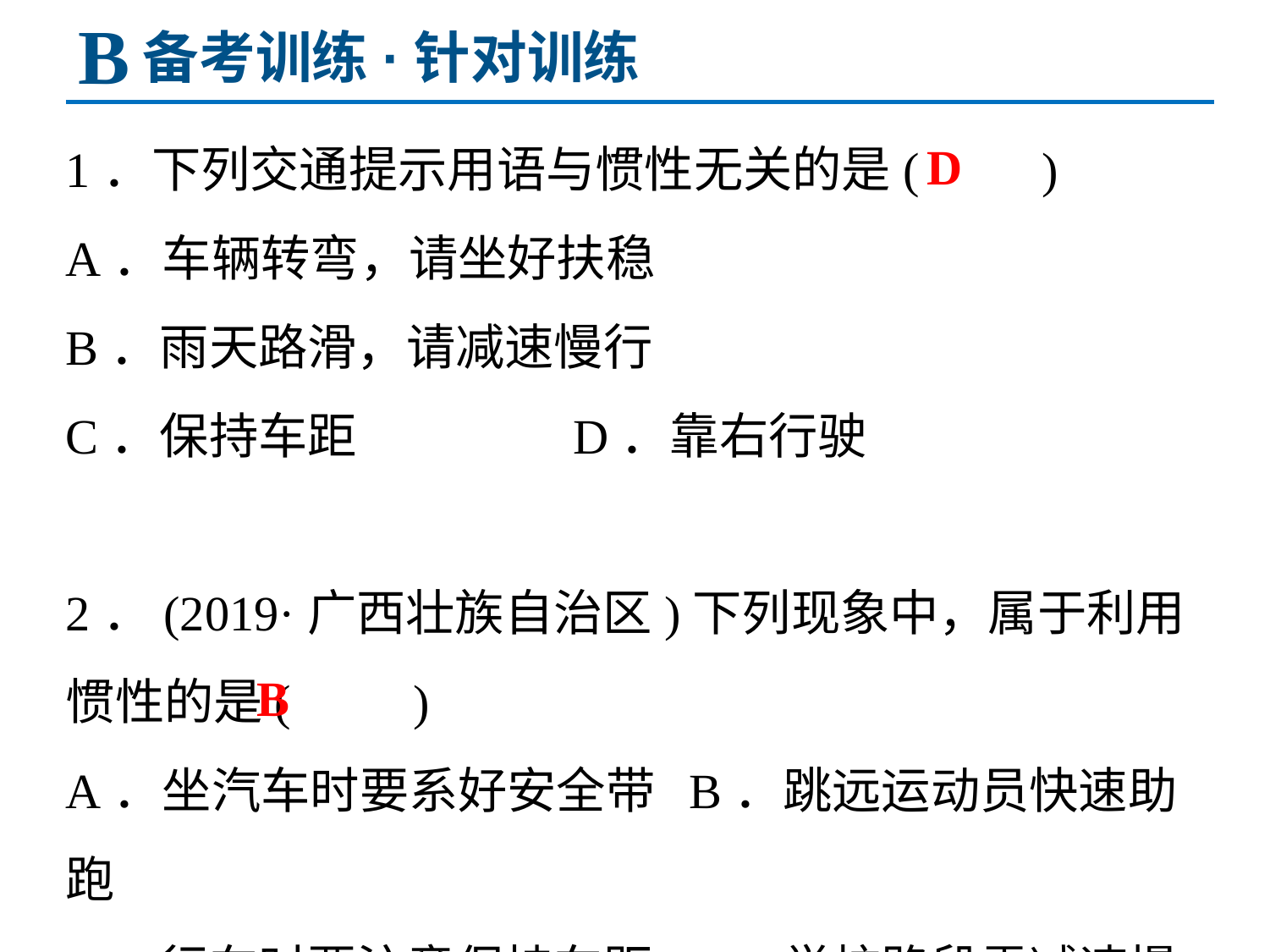

B
备考训练·针对训练
1．下列交通提示用语与惯性无关的是(　　)
A．车辆转弯，请坐好扶稳
B．雨天路滑，请减速慢行
C．保持车距　  		D．靠右行驶

2．(2019·广西壮族自治区)下列现象中，属于利用惯性的是(　　)
A．坐汽车时要系好安全带  B．跳远运动员快速助跑
C．行车时要注意保持车距  D．学校路段需减速慢行
D
B